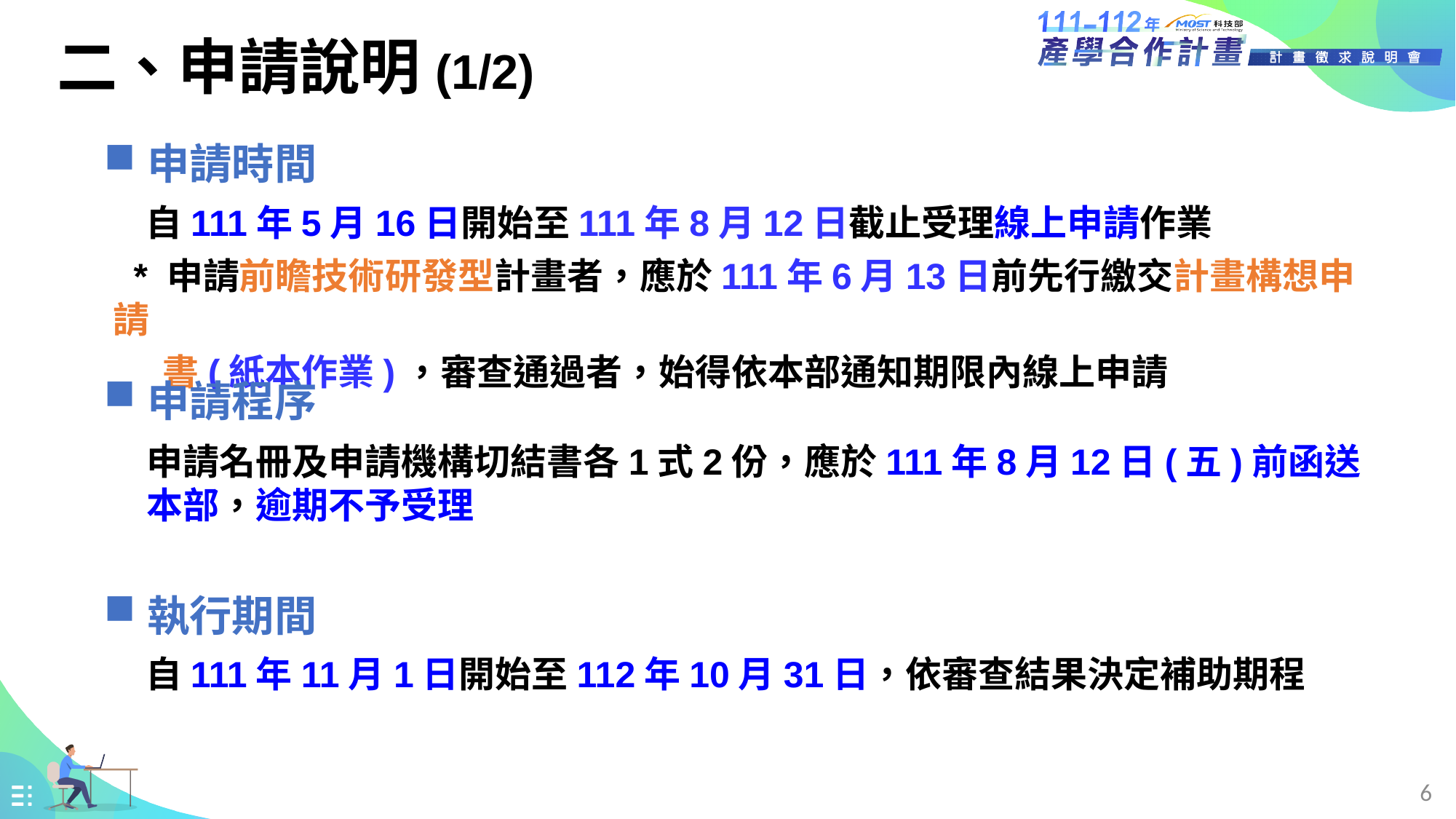

二、申請說明(1/2)

申請時間
自111年5月16日開始至111年8月12日截止受理線上申請作業
  * 申請前瞻技術研發型計畫者，應於111年6月13日前先行繳交計畫構想申請
     書(紙本作業)，審查通過者，始得依本部通知期限內線上申請
申請程序
申請名冊及申請機構切結書各1式2份，應於111年8月12日(五)前函送本部，逾期不予受理
執行期間
自111年11月1日開始至112年10月31日，依審查結果決定補助期程
6